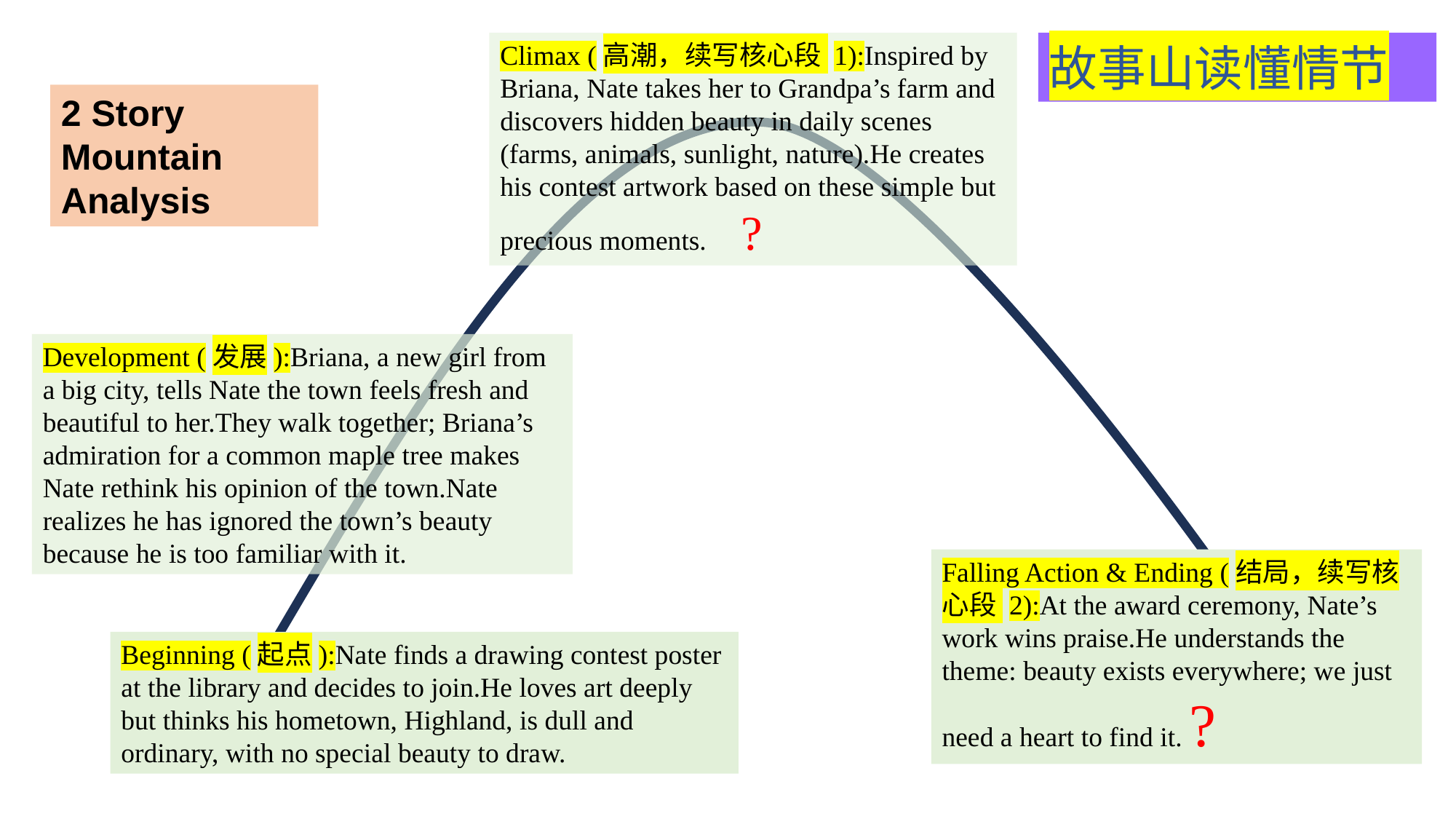

Climax (高潮，续写核心段 1):Inspired by Briana, Nate takes her to Grandpa’s farm and discovers hidden beauty in daily scenes (farms, animals, sunlight, nature).He creates his contest artwork based on these simple but precious moments.     ?
故事山读懂情节
2 Story Mountain Analysis

Development (发展):Briana, a new girl from a big city, tells Nate the town feels fresh and beautiful to her.They walk together; Briana’s admiration for a common maple tree makes Nate rethink his opinion of the town.Nate realizes he has ignored the town’s beauty because he is too familiar with it.
Falling Action & Ending (结局，续写核心段 2):At the award ceremony, Nate’s work wins praise.He understands the theme: beauty exists everywhere; we just need a heart to find it. ?
Beginning (起点):Nate finds a drawing contest poster at the library and decides to join.He loves art deeply but thinks his hometown, Highland, is dull and ordinary, with no special beauty to draw.